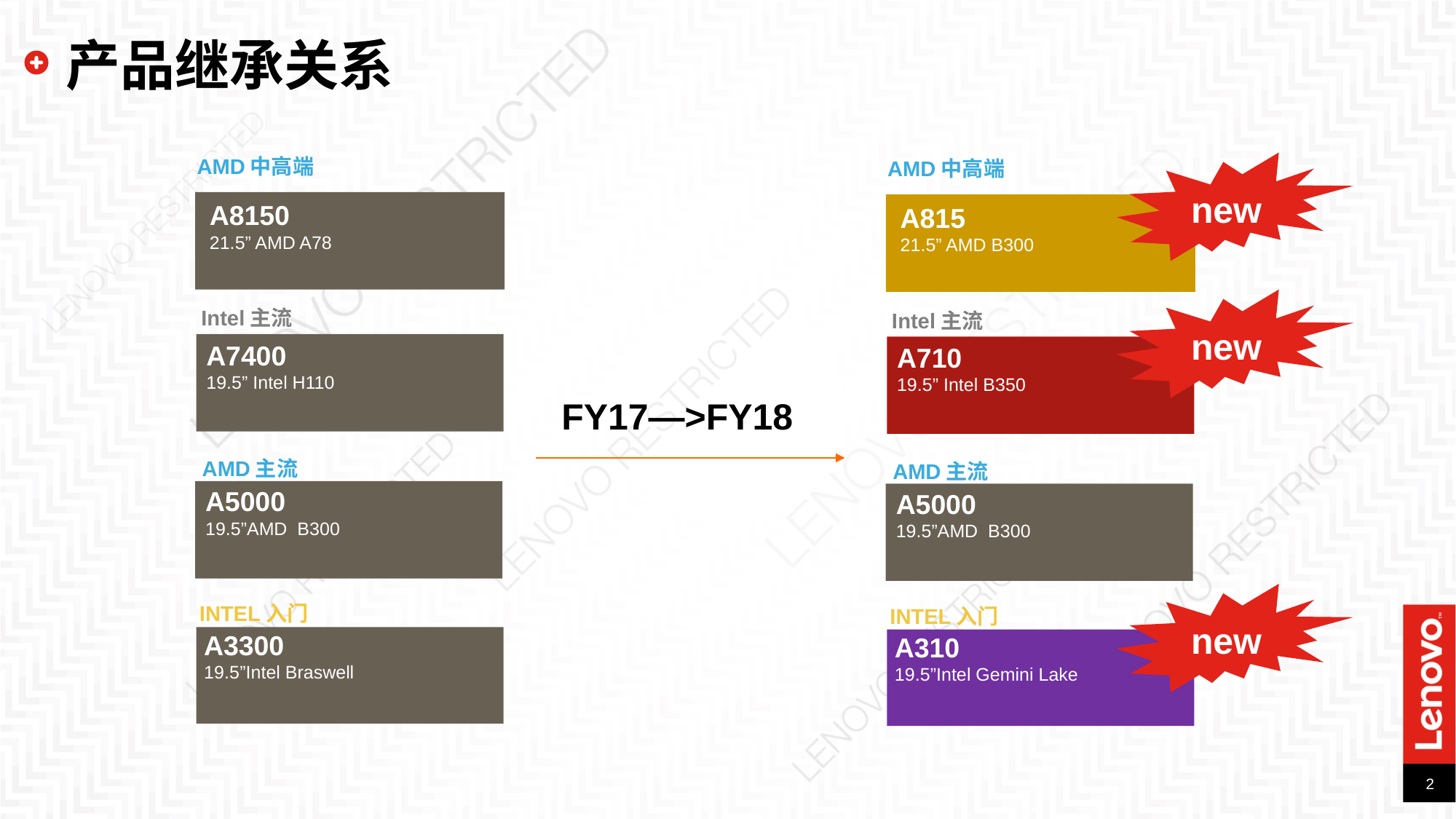

# 产品继承关系
new
AMD中高端
AMD中高端

A8150
21.5” AMD A78

A815
21.5” AMD B300
new
Intel主流
Intel主流

A7400
19.5” Intel H110
A710
19.5” Intel B350
Fy17—>FY18
AMD主流
AMD主流

A5000
19.5”AMD  B300
A5000
19.5”AMD  B300
new
INTEL入门
INTEL入门

A3300
19.5”Intel Braswell

A310
19.5”Intel Gemini Lake